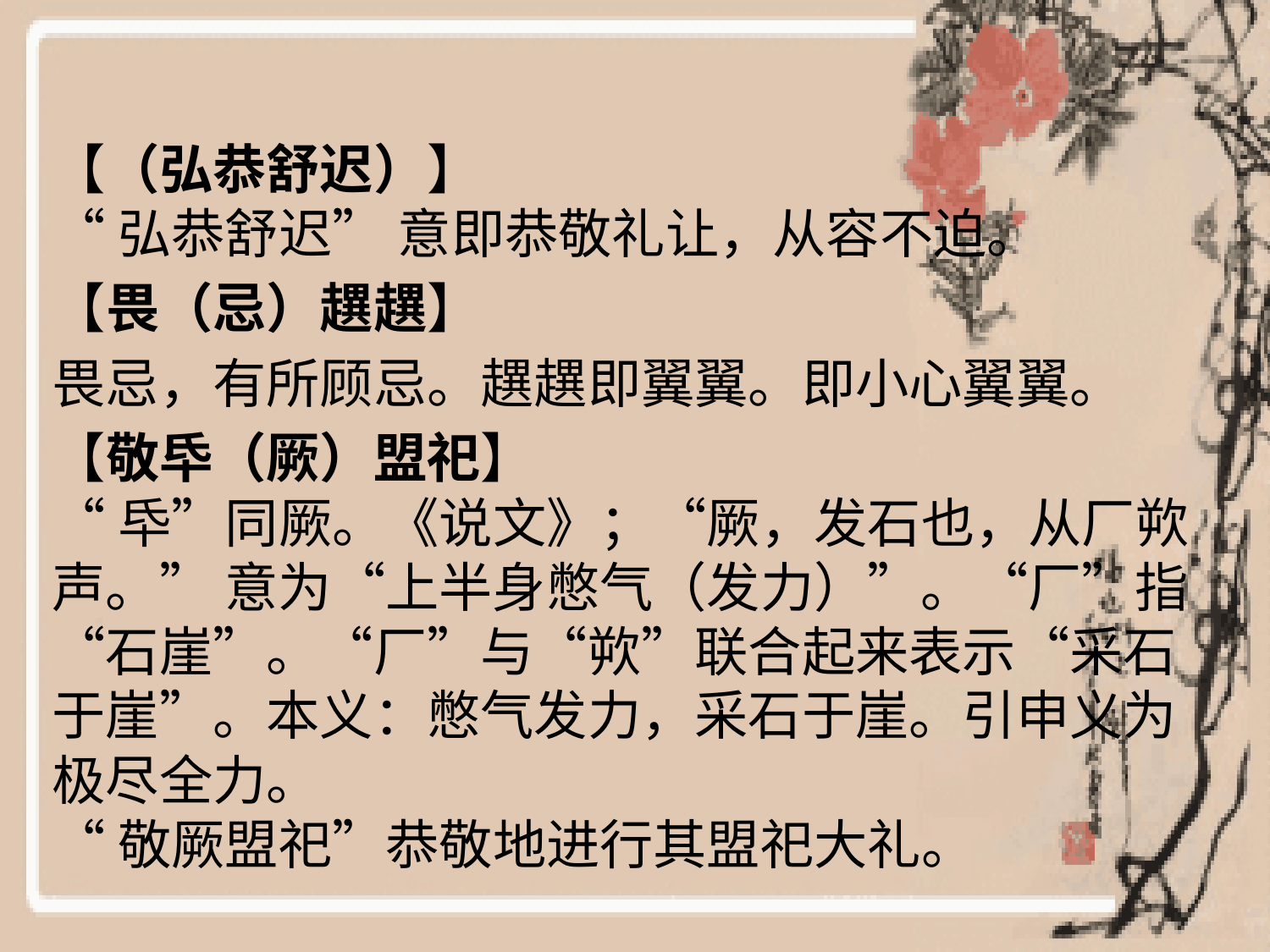

#
【（弘恭舒迟）】
“弘恭舒迟” 意即恭敬礼让，从容不迫。
【畏（忌）趩趩】
畏忌，有所顾忌。趩趩即翼翼。即小心翼翼。
【敬氒（厥）盟祀】
“氒”同厥。《说文》；“厥，发石也，从厂欮声。” 意为“上半身憋气（发力）”。“厂”指“石崖”。“厂”与“欮”联合起来表示“采石于崖”。本义：憋气发力，采石于崖。引申义为极尽全力。
“敬厥盟祀”恭敬地进行其盟祀大礼。